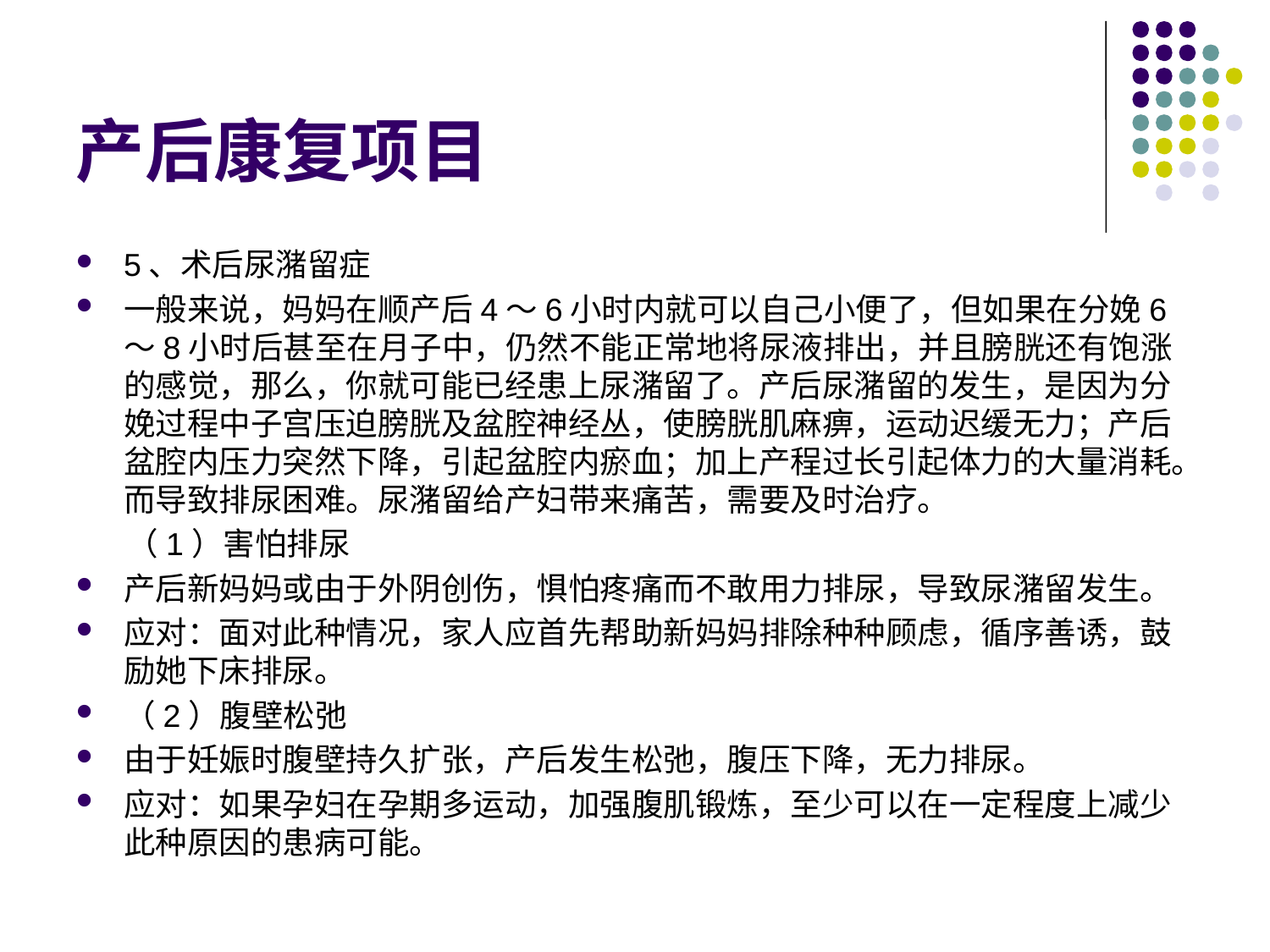

# 产后康复项目
5、术后尿潴留症
一般来说，妈妈在顺产后4～6小时内就可以自己小便了，但如果在分娩6～8小时后甚至在月子中，仍然不能正常地将尿液排出，并且膀胱还有饱涨的感觉，那么，你就可能已经患上尿潴留了。产后尿潴留的发生，是因为分娩过程中子宫压迫膀胱及盆腔神经丛，使膀胱肌麻痹，运动迟缓无力；产后盆腔内压力突然下降，引起盆腔内瘀血；加上产程过长引起体力的大量消耗。而导致排尿困难。尿潴留给产妇带来痛苦，需要及时治疗。
      （1）害怕排尿
产后新妈妈或由于外阴创伤，惧怕疼痛而不敢用力排尿，导致尿潴留发生。
应对：面对此种情况，家人应首先帮助新妈妈排除种种顾虑，循序善诱，鼓励她下床排尿。
（2）腹壁松弛
由于妊娠时腹壁持久扩张，产后发生松弛，腹压下降，无力排尿。
应对：如果孕妇在孕期多运动，加强腹肌锻炼，至少可以在一定程度上减少此种原因的患病可能。